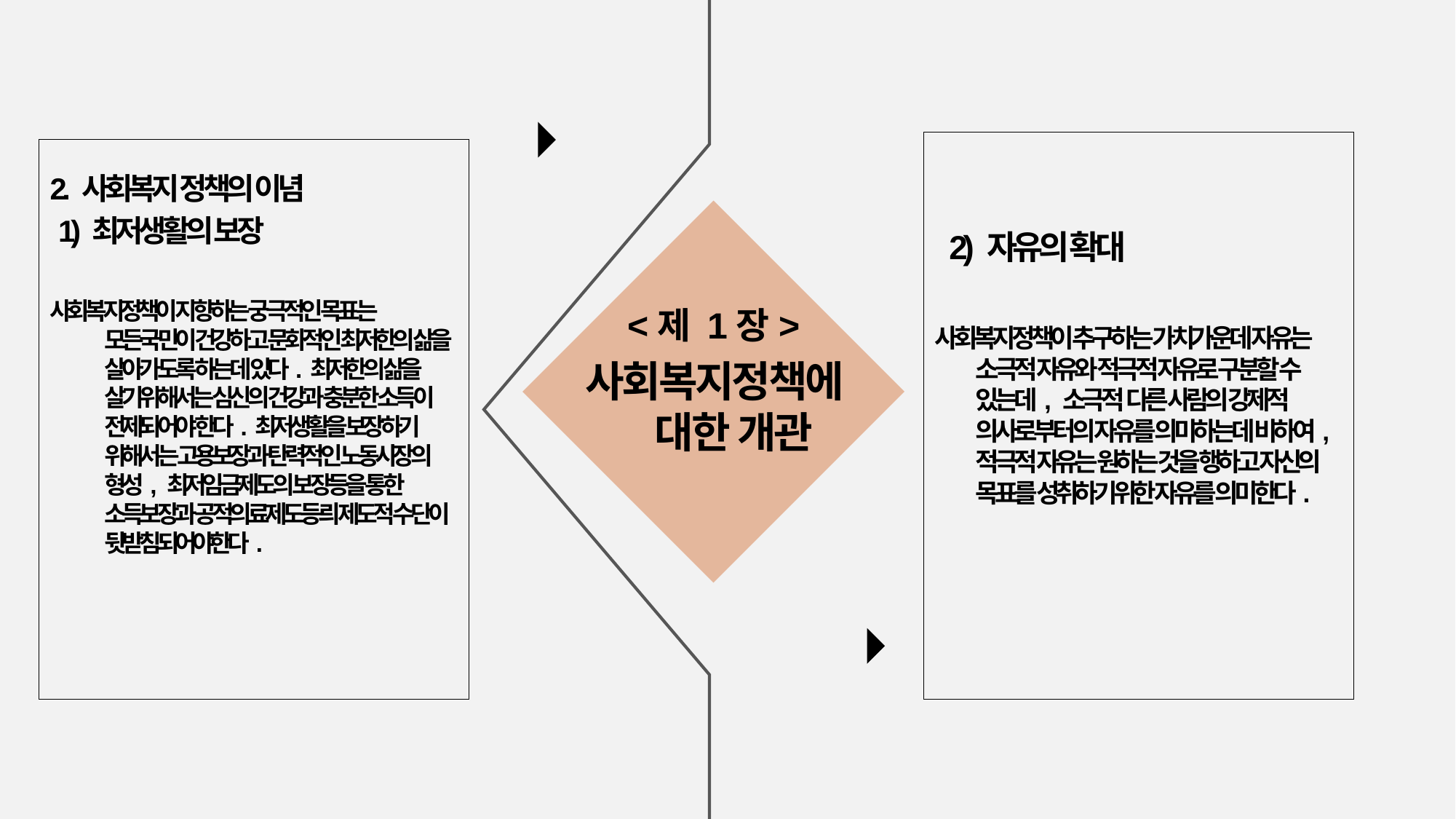

2) 자유의 확대

사회복지정책이 추구하는 가치가운데 자유는 소극적 자유와 적극적 자유로 구분할 수 있는데,  소극적  다른 사람의 강제적 의사로부터의 자유를 의미하는데 비하여, 적극적 자유는 원하는 것을 행하고 자신의 목표를 성취하기위한 자유를 의미한다.

2. 사회복지 정책의 이념
 1) 최저생활의 보장

사회복지정책이 지향하는 궁극적인 목표는 모든국민이 건강하고 문화적인 최저한의 삶을 살아가도록 하는데 있다. 최저한의 삶을 살기위해서는 심신의 건강과 충분한 소득이 전제되어야 한다. 최저생활을 보장하기 위해서는 고용보장과 탄력적인 노동시장의 형성,  최저임금제도의 보장등을 통한 소득보장과 공적의료제도등릐 제도적 수단이 뒷받침되어야한다.

<제 1장>
사회복지정책에 대한 개관

START